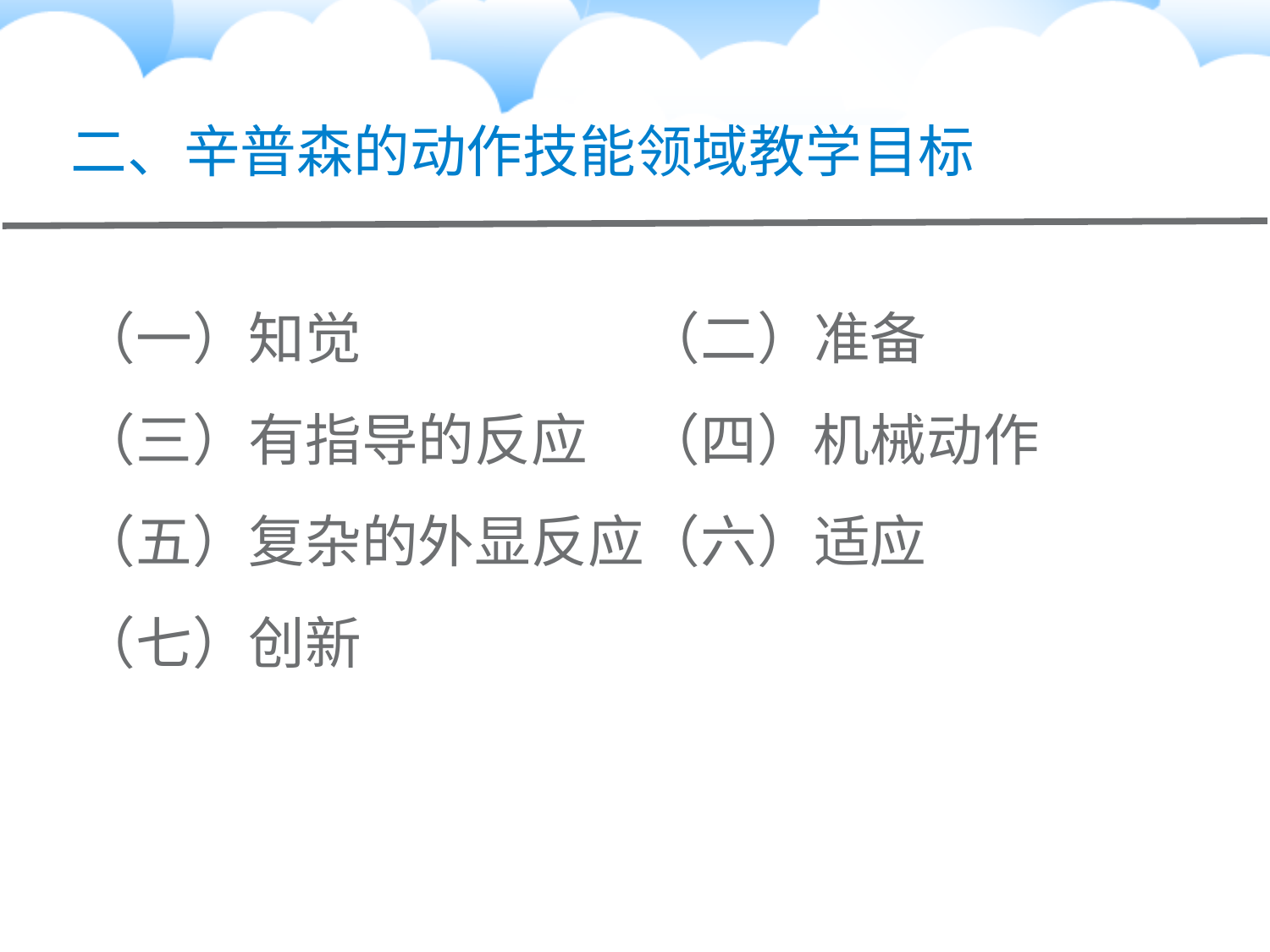

# 二、辛普森的动作技能领域教学目标
（一）知觉　　　　　（二）准备
（三）有指导的反应　（四）机械动作（五）复杂的外显反应（六）适应
（七）创新